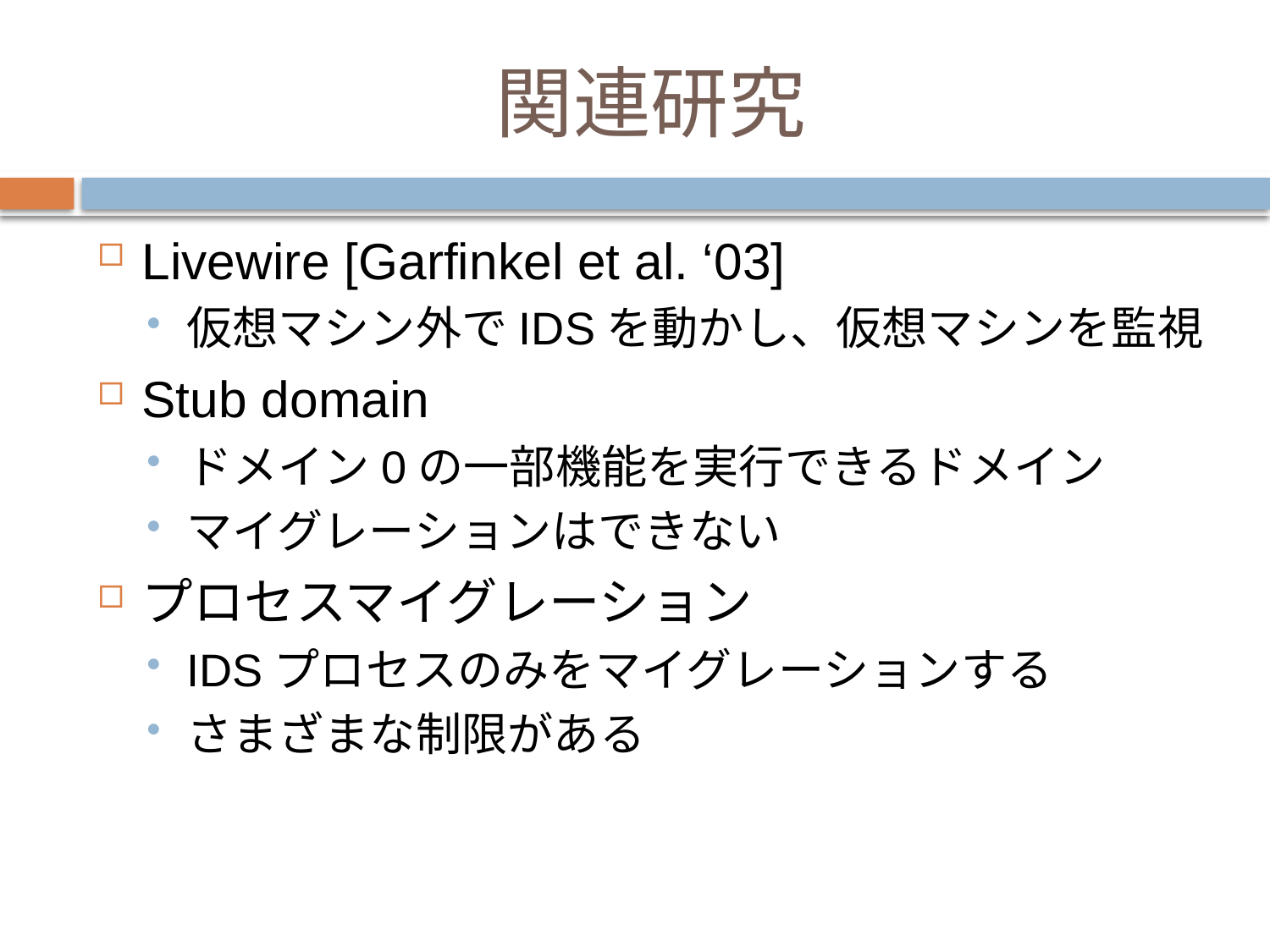

# 関連研究
Livewire [Garfinkel et al. ‘03]
仮想マシン外でIDSを動かし、仮想マシンを監視
Stub domain
ドメイン0の一部機能を実行できるドメイン
マイグレーションはできない
プロセスマイグレーション
IDSプロセスのみをマイグレーションする
さまざまな制限がある